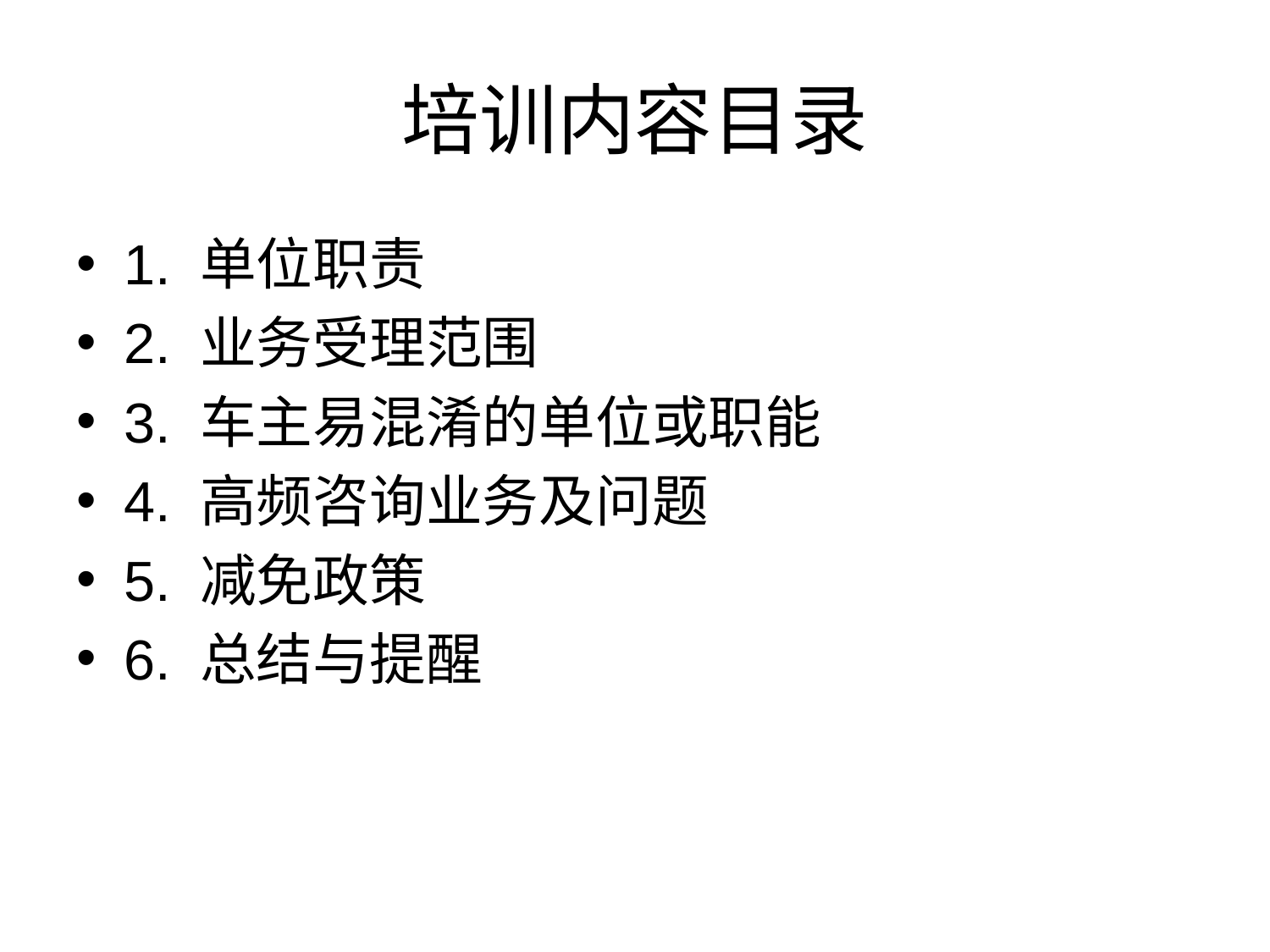

# 培训内容目录
1. 单位职责
2. 业务受理范围
3. 车主易混淆的单位或职能
4. 高频咨询业务及问题
5. 减免政策
6. 总结与提醒